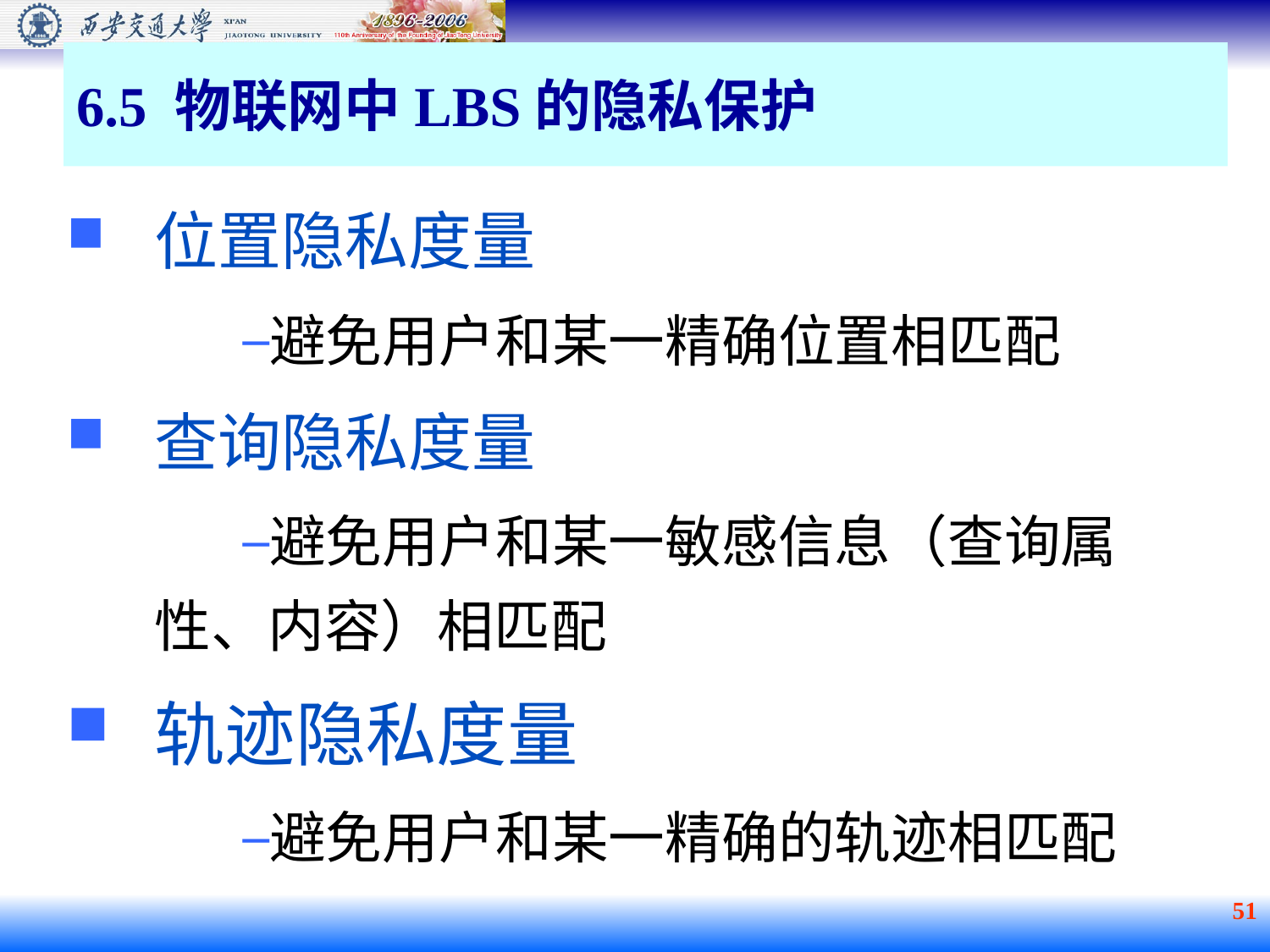

# 6.5 物联网中LBS的隐私保护
位置隐私度量
避免用户和某一精确位置相匹配
查询隐私度量
避免用户和某一敏感信息（查询属性、内容）相匹配
轨迹隐私度量
避免用户和某一精确的轨迹相匹配

 51